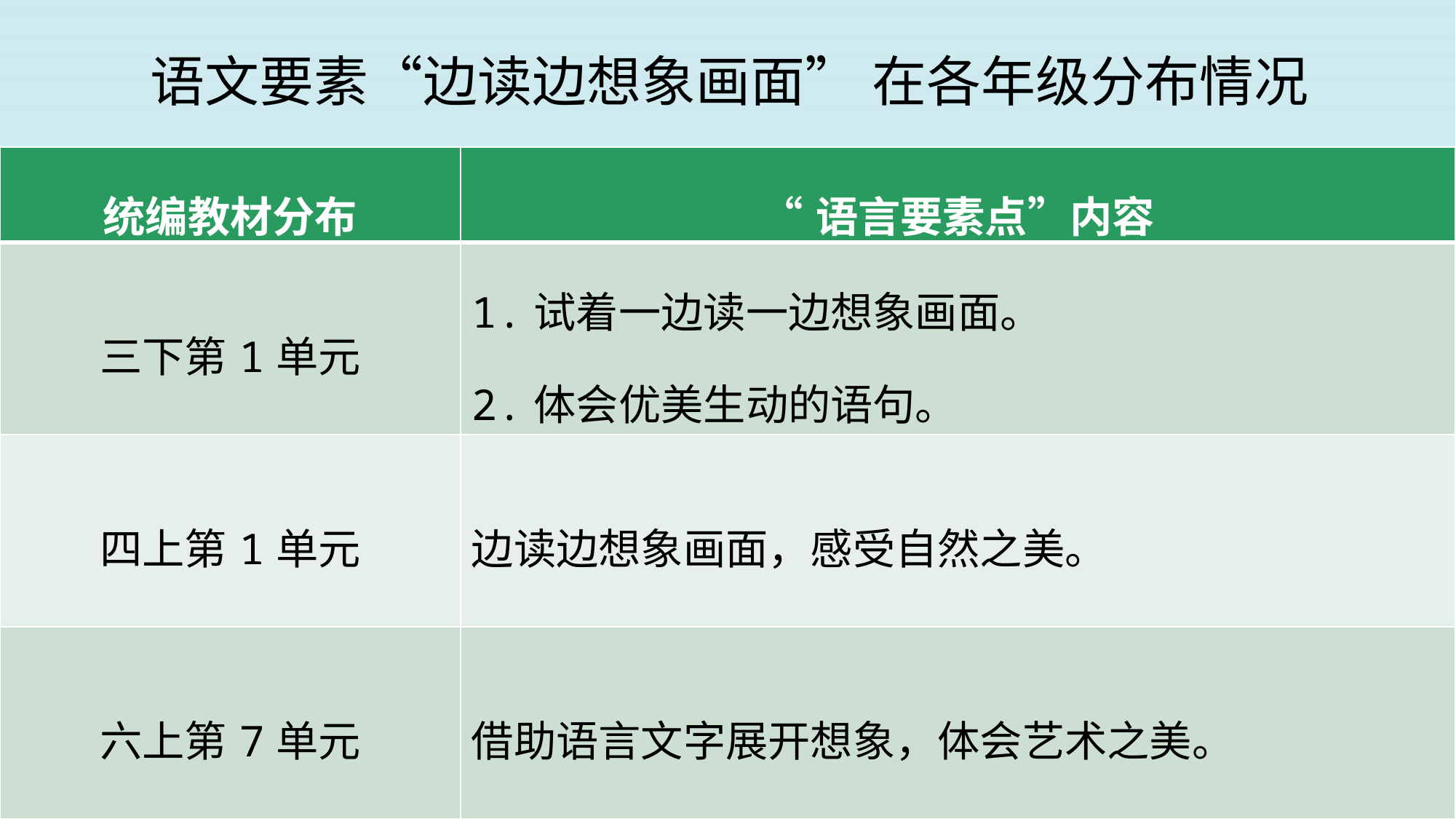

语文要素“边读边想象画面” 在各年级分布情况
| 统编教材分布 | “语言要素点”内容 |
| --- | --- |
| 三下第1单元 | 1.试着一边读一边想象画面。 2.体会优美生动的语句。 |
| 四上第1单元 | 边读边想象画面，感受自然之美。 |
| 六上第7单元 | 借助语言文字展开想象，体会艺术之美。 |
语言要素点螺旋式上升。